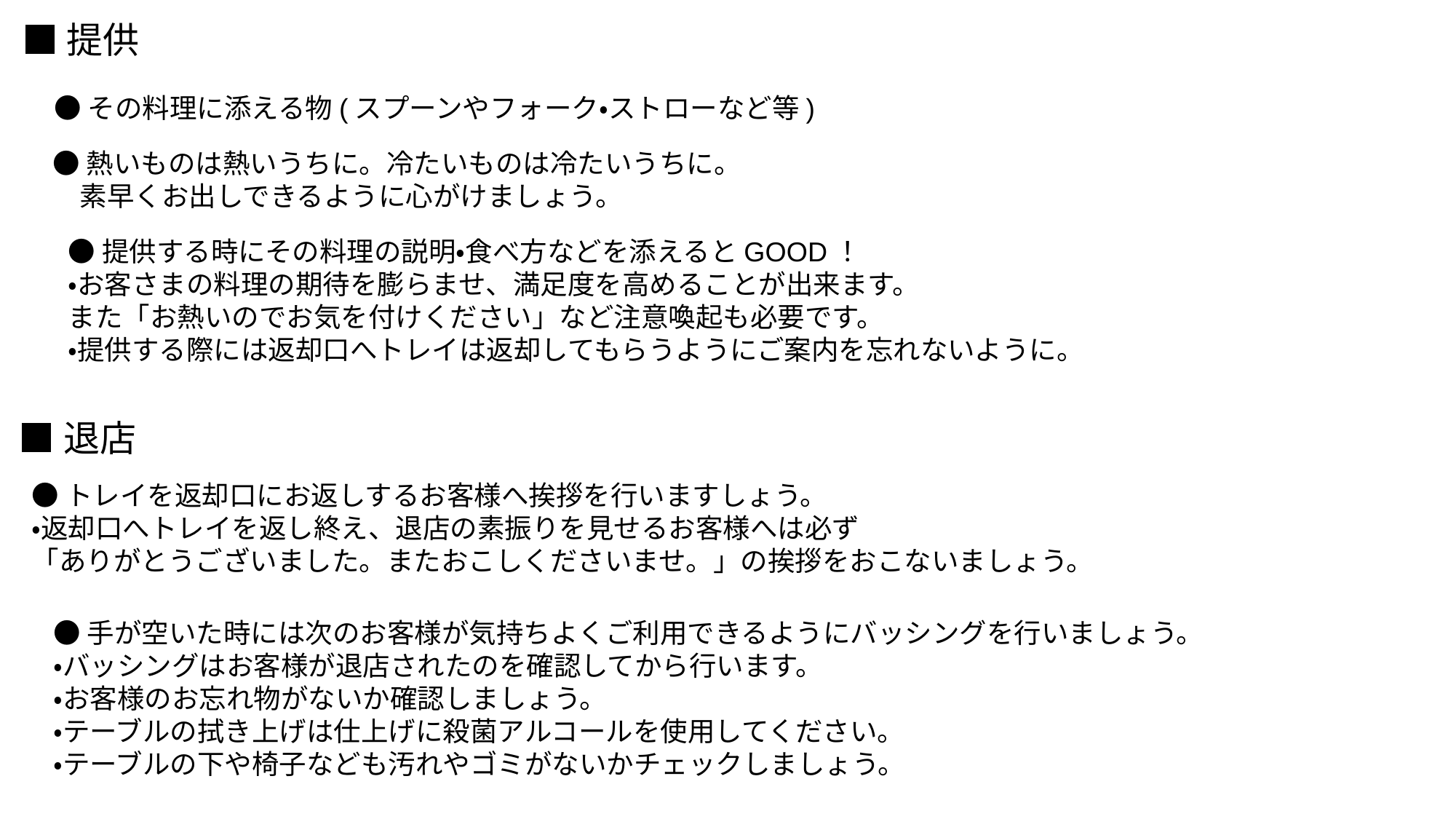

■提供
●その料理に添える物(スプーンやフォーク・ストローなど等)
●熱いものは熱いうちに。冷たいものは冷たいうちに。
　素早くお出しできるように心がけましょう。
●提供する時にその料理の説明・食べ方などを添えるとGOOD！
・お客さまの料理の期待を膨らませ、満足度を高めることが出来ます。
また「お熱いのでお気を付けください」など注意喚起も必要です。
・提供する際には返却口へトレイは返却してもらうようにご案内を忘れないように。
■退店
●トレイを返却口にお返しするお客様へ挨拶を行いますしょう。
・返却口へトレイを返し終え、退店の素振りを見せるお客様へは必ず
「ありがとうございました。またおこしくださいませ。」の挨拶をおこないましょう。
●手が空いた時には次のお客様が気持ちよくご利用できるようにバッシングを行いましょう。
・バッシングはお客様が退店されたのを確認してから行います。
・お客様のお忘れ物がないか確認しましょう。
・テーブルの拭き上げは仕上げに殺菌アルコールを使用してください。
・テーブルの下や椅子なども汚れやゴミがないかチェックしましょう。